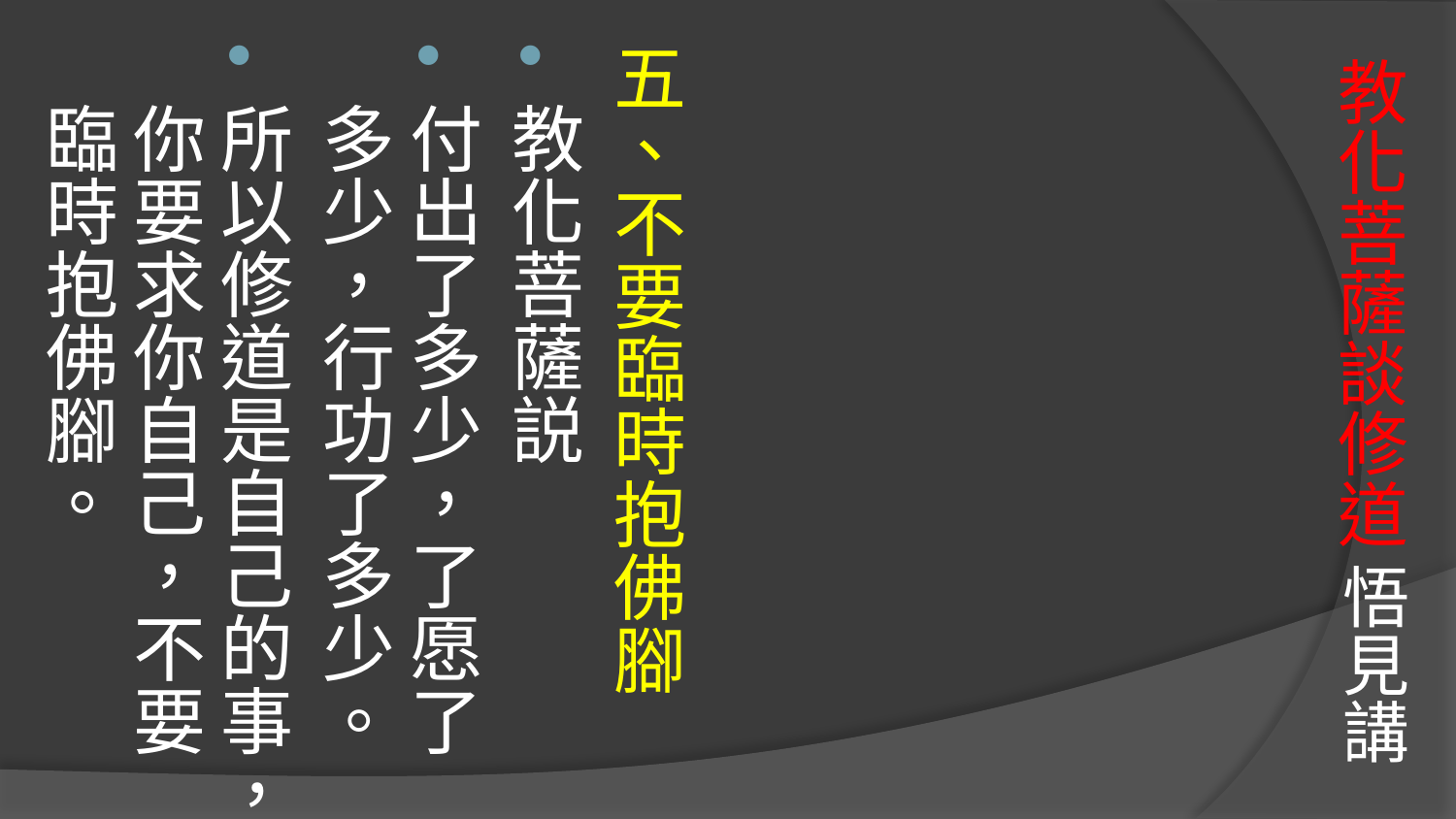

五、不要臨時抱佛腳
教化菩薩説
付出了多少，了愿了多少，行功了多少。
所以修道是自己的事，你要求你自己，不要臨時抱佛腳。
# 教化菩薩談修道 悟見講